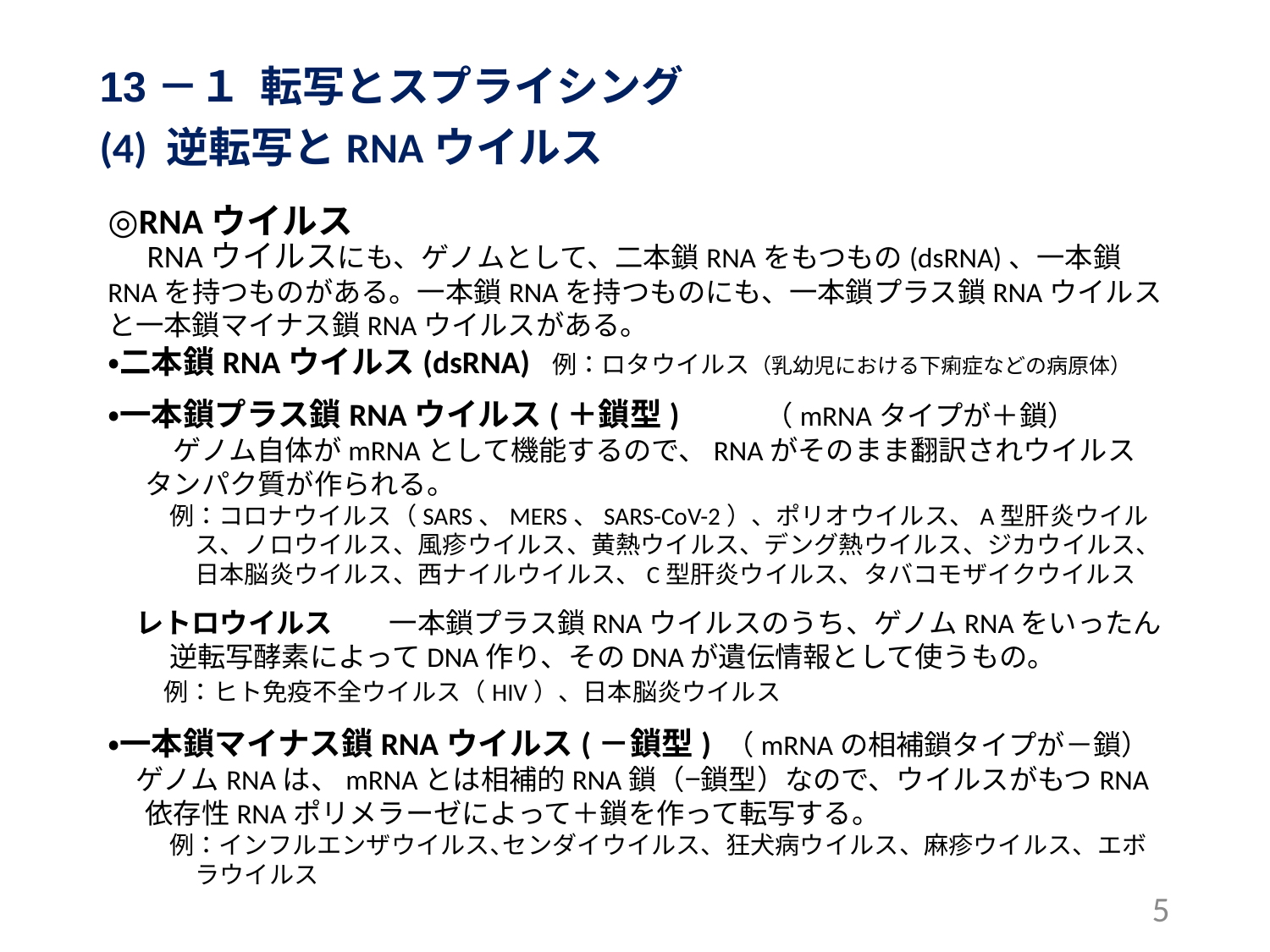

13－１  転写とスプライシング

(4) 逆転写とRNAウイルス
◎RNAウイルス
　RNAウイルスにも、ゲノムとして、二本鎖RNAをもつもの(dsRNA)、一本鎖RNAを持つものがある。一本鎖RNAを持つものにも、一本鎖プラス鎖RNAウイルスと一本鎖マイナス鎖RNAウイルスがある。
・二本鎖RNAウイルス(dsRNA)  例：ロタウイルス（乳幼児における下痢症などの病原体）

・一本鎖プラス鎖RNAウイルス(＋鎖型)   　　（mRNAタイプが＋鎖）
　ゲノム自体がmRNAとして機能するので、RNAがそのまま翻訳されウイルスタンパク質が作られる。
例：コロナウイルス（SARS、MERS、SARS-CoV-2）、ポリオウイルス、A型肝炎ウイルス、ノロウイルス、風疹ウイルス、黄熱ウイルス、デング熱ウイルス、ジカウイルス、日本脳炎ウイルス、西ナイルウイルス、C型肝炎ウイルス、タバコモザイクウイルス

　レトロウイルス　　一本鎖プラス鎖RNAウイルスのうち、ゲノムRNAをいったん逆転写酵素によってDNA作り、そのDNAが遺伝情報として使うもの。
　　例：ヒト免疫不全ウイルス（HIV）、日本脳炎ウイルス

・一本鎖マイナス鎖RNAウイルス(－鎖型) （mRNAの相補鎖タイプが－鎖）
　ゲノムRNAは、mRNAとは相補的RNA鎖（−鎖型）なので、ウイルスがもつRNA依存性RNAポリメラーゼによって＋鎖を作って転写する。
例：インフルエンザウイルス､センダイウイルス、狂犬病ウイルス、麻疹ウイルス、エボラウイルス
5